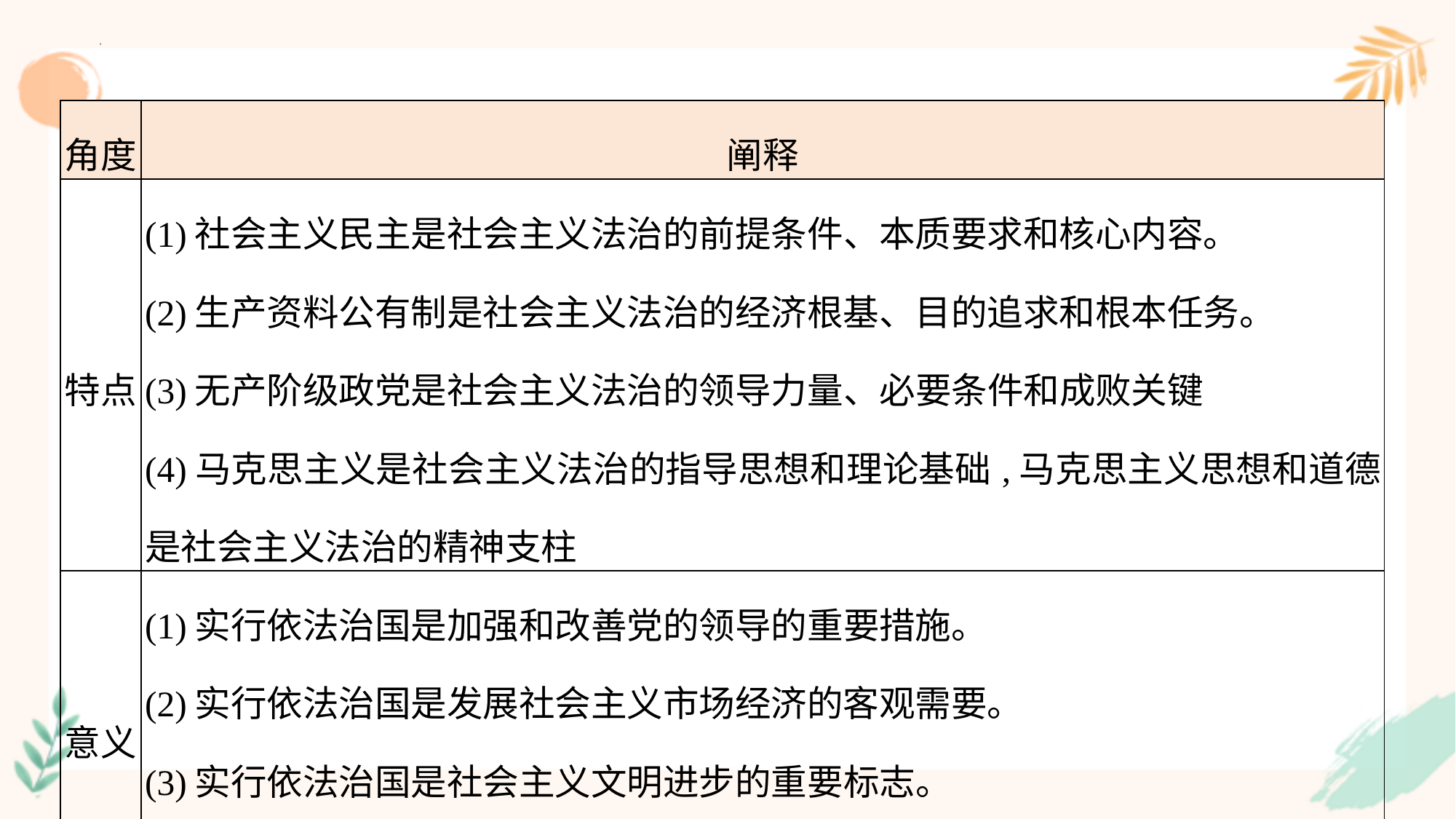

| 角度 | 阐释 |
| --- | --- |
| 特点 | (1)社会主义民主是社会主义法治的前提条件、本质要求和核心内容。 (2)生产资料公有制是社会主义法治的经济根基、目的追求和根本任务。 (3)无产阶级政党是社会主义法治的领导力量、必要条件和成败关键 (4)马克思主义是社会主义法治的指导思想和理论基础,马克思主义思想和道德是社会主义法治的精神支柱 |
| 意义 | (1)实行依法治国是加强和改善党的领导的重要措施。 (2)实行依法治国是发展社会主义市场经济的客观需要。 (3)实行依法治国是社会主义文明进步的重要标志。 (4)实行依法治国是国家长治久安的重要保障 |